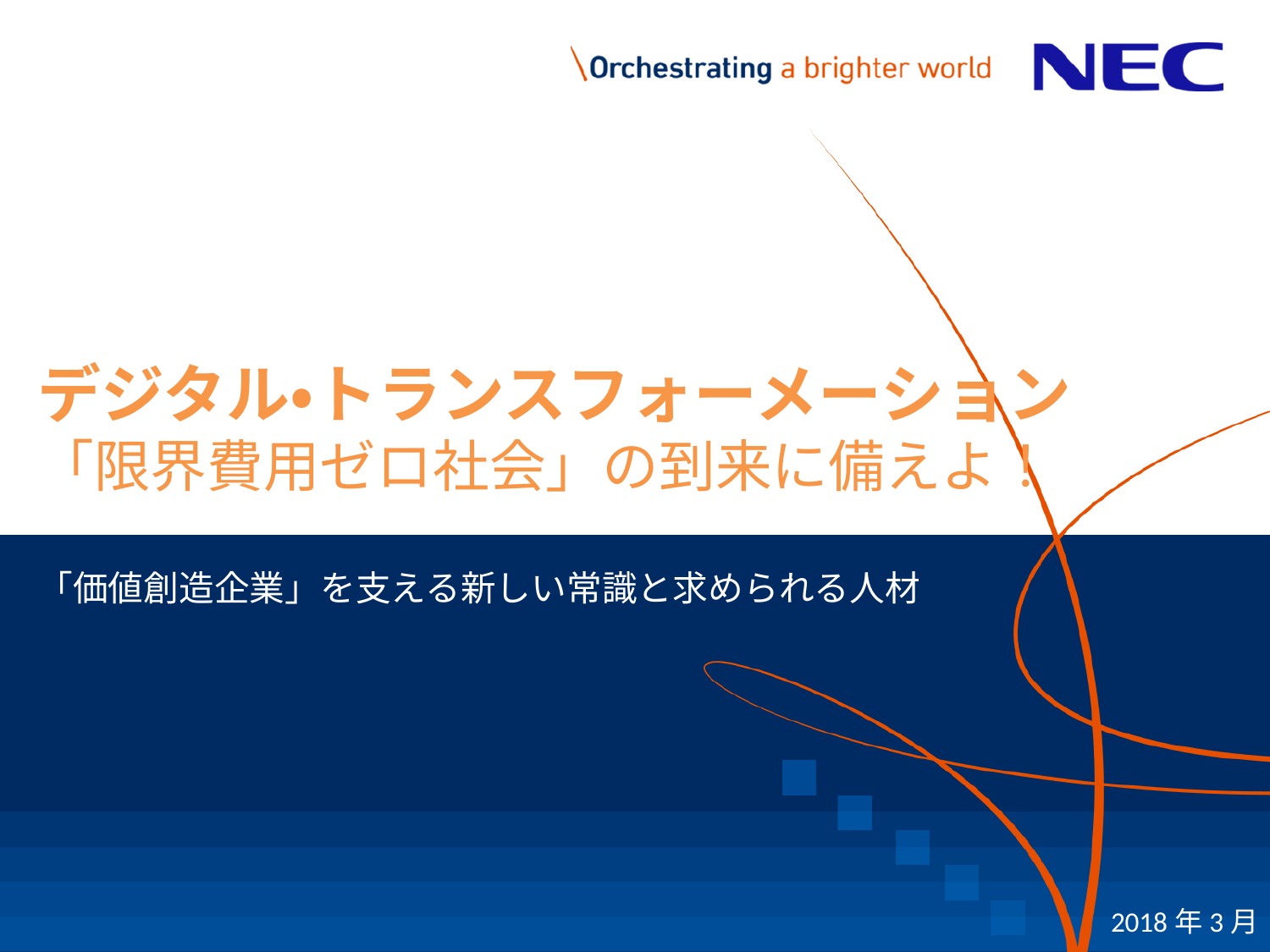

# デジタル・トランスフォーメーション 「限界費用ゼロ社会」の到来に備えよ！
「価値創造企業」を支える新しい常識と求められる人材
2018年3月